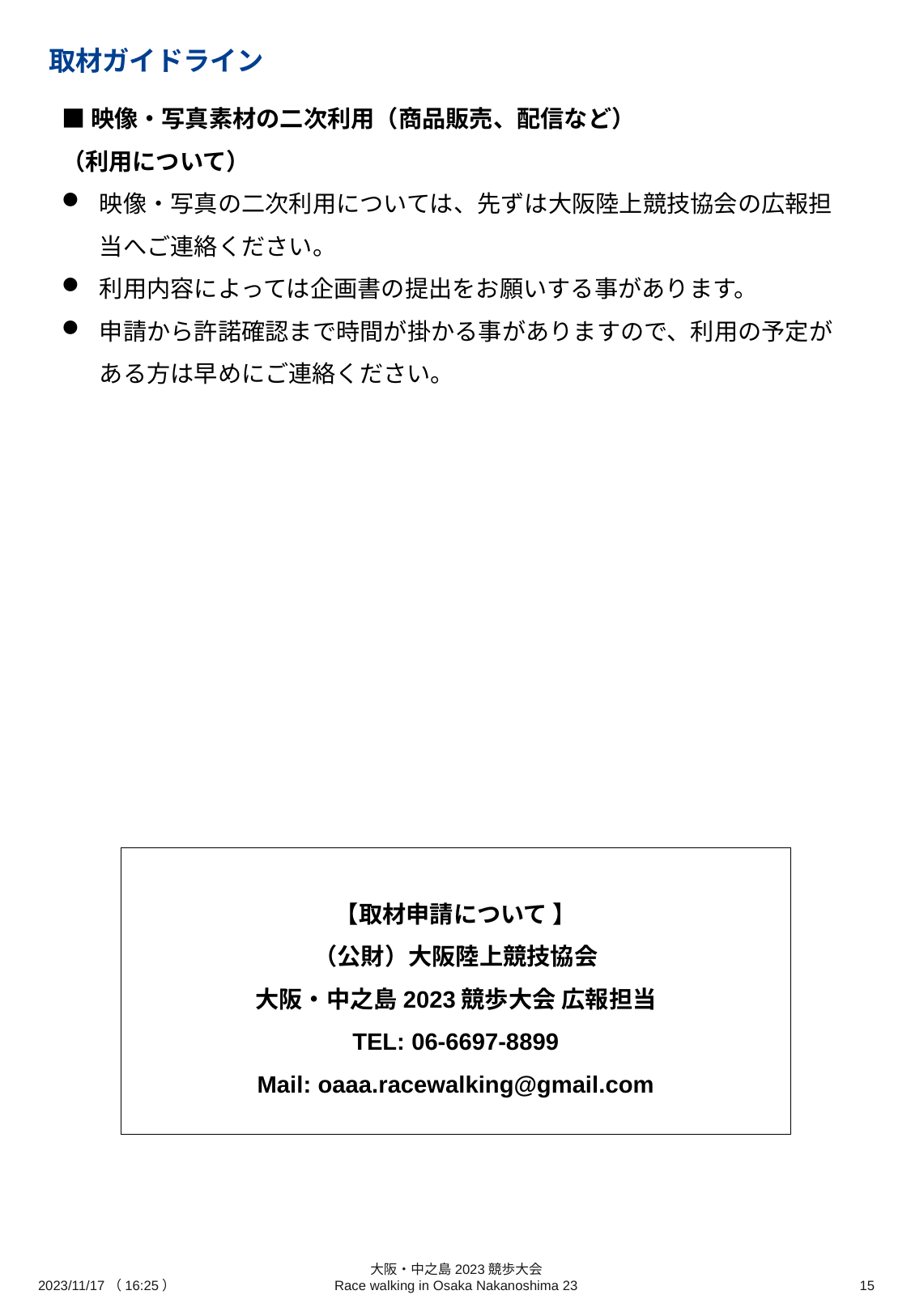

取材ガイドライン
■映像・写真素材の二次利用（商品販売、配信など）
（利用について）
映像・写真の二次利用については、先ずは大阪陸上競技協会の広報担当へご連絡ください。
利用内容によっては企画書の提出をお願いする事があります。
申請から許諾確認まで時間が掛かる事がありますので、利用の予定がある方は早めにご連絡ください。

【取材申請について 】
（公財）大阪陸上競技協会
大阪・中之島2023競歩大会 広報担当
TEL: 06-6697-8899
Mail: oaaa.racewalking@gmail.com
2023/11/17（16:25）
大阪・中之島2023競歩大会
Race walking in Osaka Nakanoshima 23
15